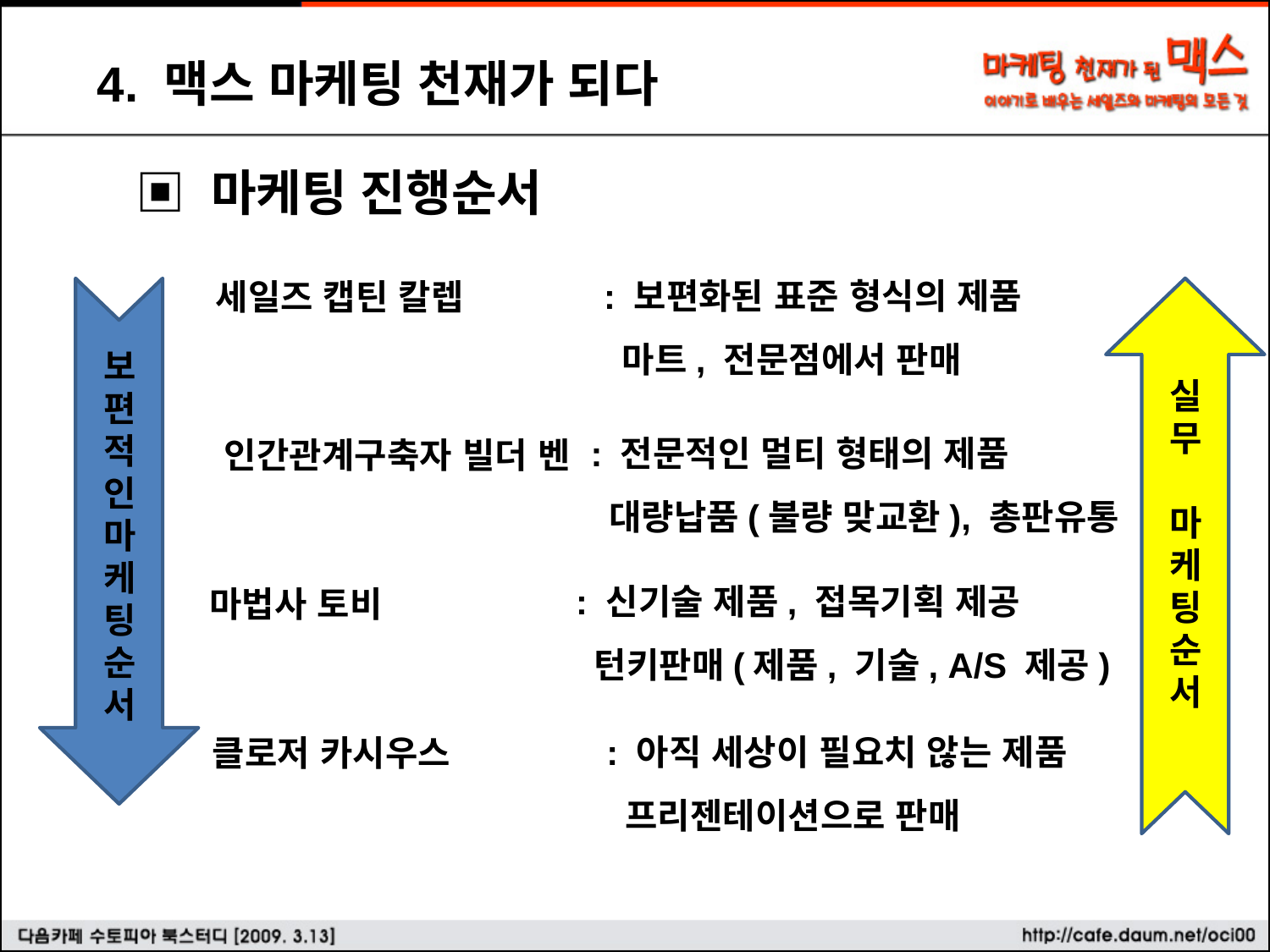

4. 맥스 마케팅 천재가 되다
▣ 마케팅 진행순서
: 보편화된 표준 형식의 제품
 마트, 전문점에서 판매
세일즈 캡틴 칼렙
보
편
적
인
마
케
팅
순
서
실
무

마
케
팅
순
서
: 전문적인 멀티 형태의 제품
 대량납품(불량 맞교환), 총판유통
인간관계구축자 빌더 벤

: 신기술 제품, 접목기획 제공
 턴키판매(제품, 기술, A/S 제공)
마법사 토비
: 아직 세상이 필요치 않는 제품
 프리젠테이션으로 판매
클로저 카시우스